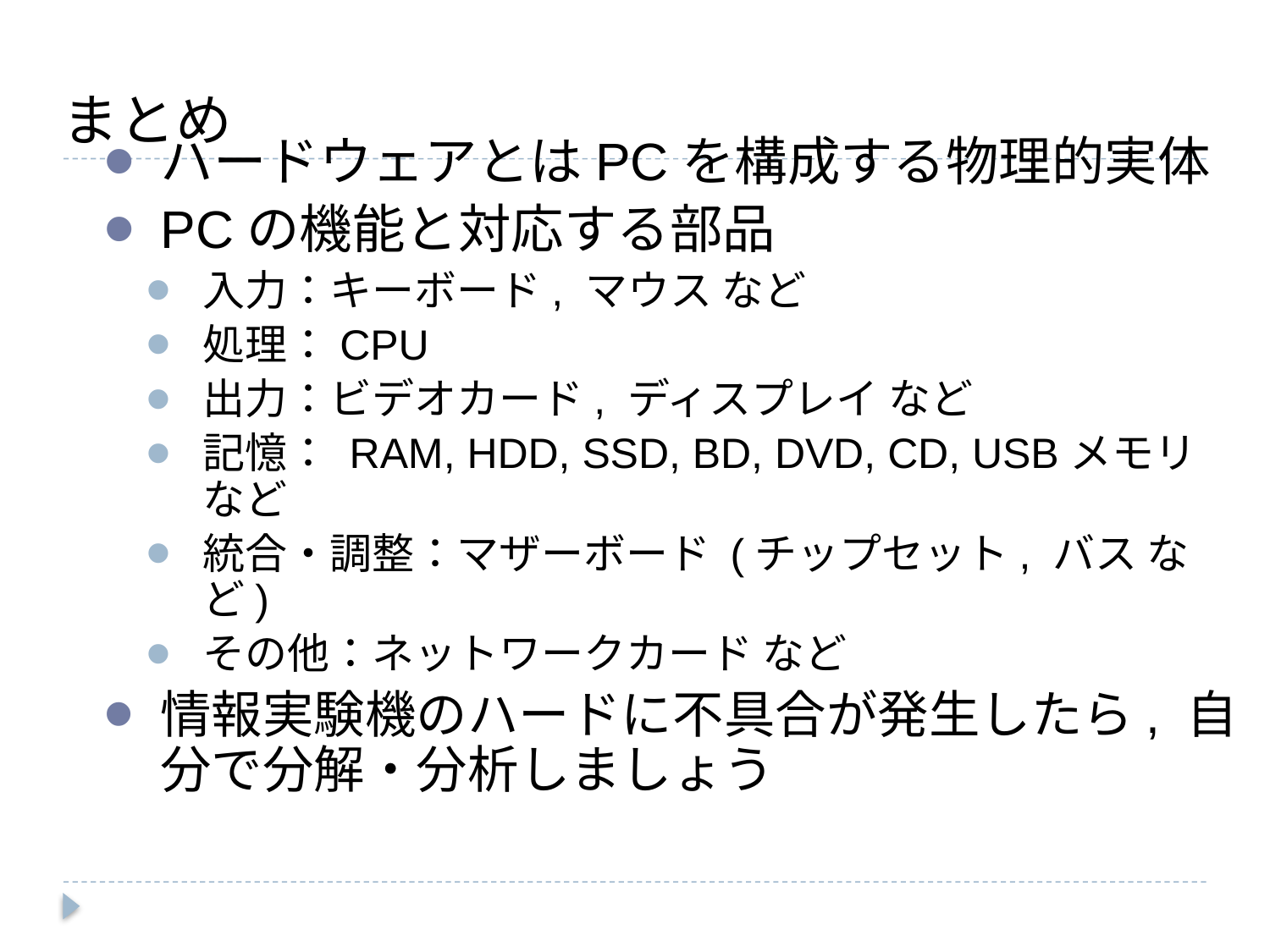

# まとめ
ハードウェアとはPCを構成する物理的実体
PCの機能と対応する部品
入力：キーボード, マウス など
処理：CPU
出力：ビデオカード, ディスプレイ など
記憶： RAM, HDD, SSD, BD, DVD, CD, USBメモリ など
統合・調整：マザーボード (チップセット, バス など)
その他：ネットワークカード など
情報実験機のハードに不具合が発生したら, 自分で分解・分析しましょう